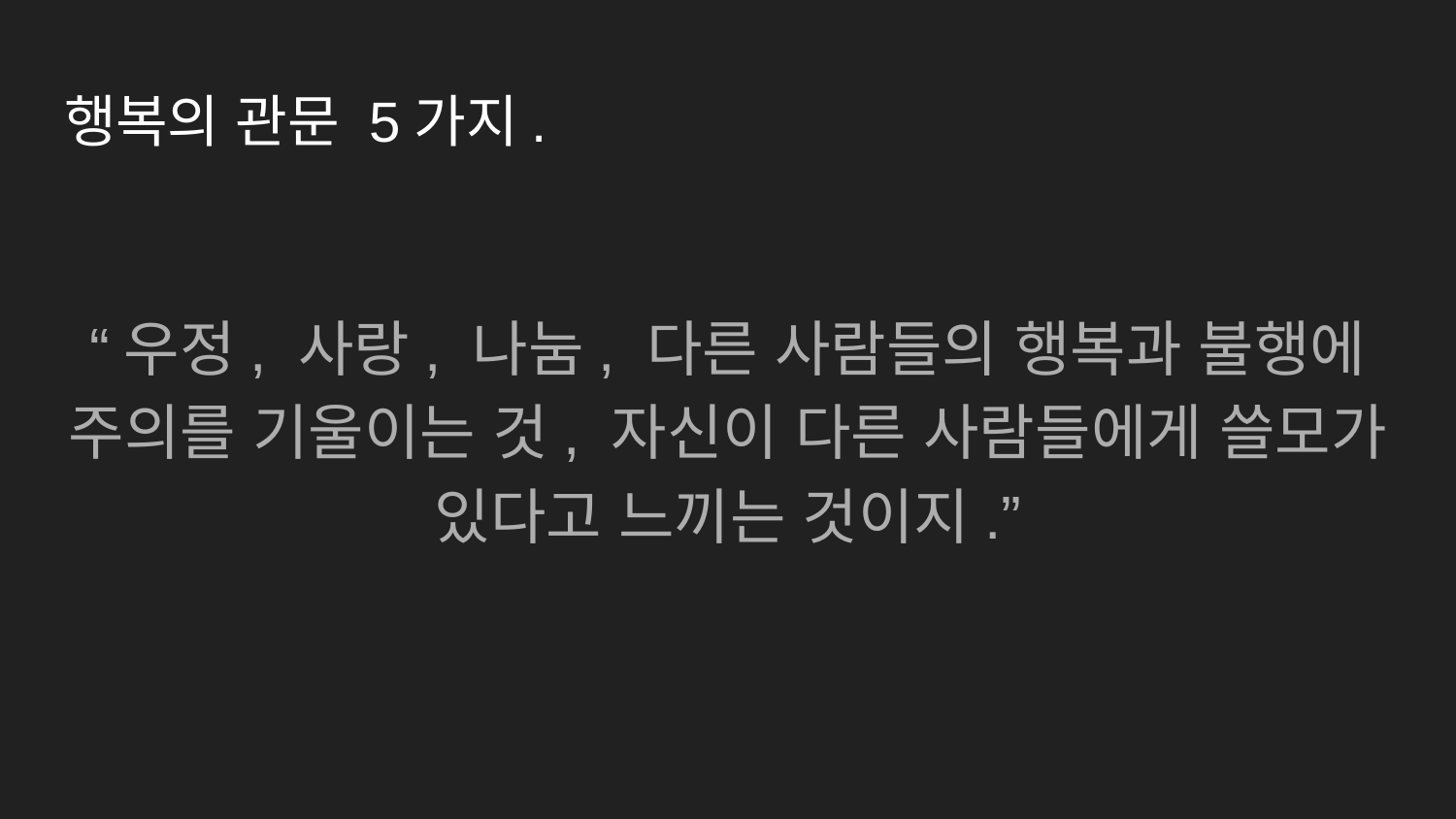

# 행복의 관문 5가지.
“우정, 사랑, 나눔, 다른 사람들의 행복과 불행에 주의를 기울이는 것, 자신이 다른 사람들에게 쓸모가 있다고 느끼는 것이지.”